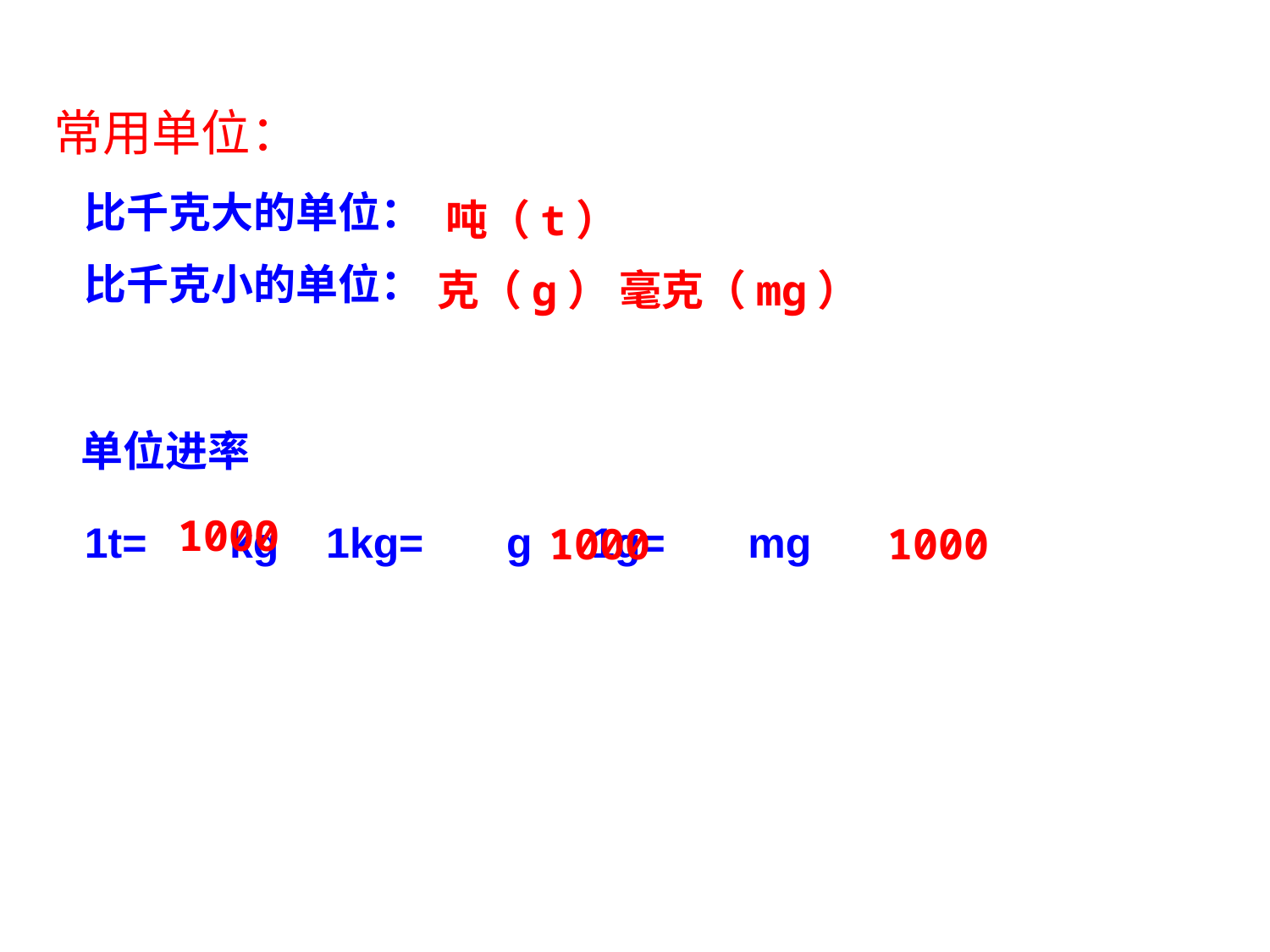

常用单位：
比千克大的单位：
比千克小的单位：
吨（t）
克（g） 毫克（mg）
 单位进率
  1t=       kg    1kg=       g     1g=       mg
1000
1000
1000